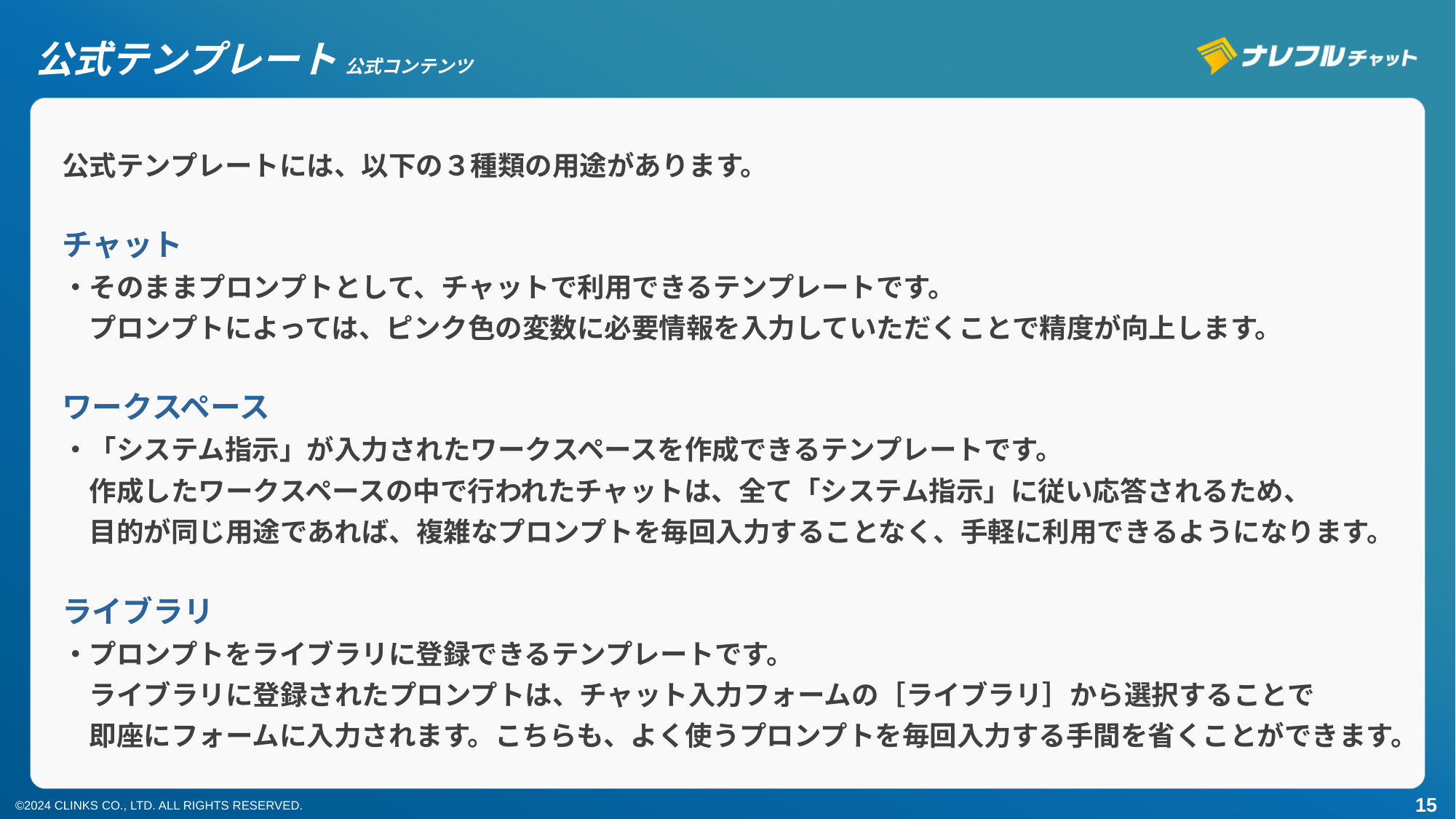

公式テンプレート 公式コンテンツ
公式テンプレートには、以下の３種類の用途があります。

チャット
・そのままプロンプトとして、チャットで利用できるテンプレートです。
　プロンプトによっては、ピンク色の変数に必要情報を入力していただくことで精度が向上します。

ワークスペース
・「システム指示」が入力されたワークスペースを作成できるテンプレートです。
　作成したワークスペースの中で行われたチャットは、全て「システム指示」に従い応答されるため、
　目的が同じ用途であれば、複雑なプロンプトを毎回入力することなく、手軽に利用できるようになります。

ライブラリ
・プロンプトをライブラリに登録できるテンプレートです。
　ライブラリに登録されたプロンプトは、チャット入力フォームの［ライブラリ］から選択することで
　即座にフォームに入力されます。こちらも、よく使うプロンプトを毎回入力する手間を省くことができます。
15